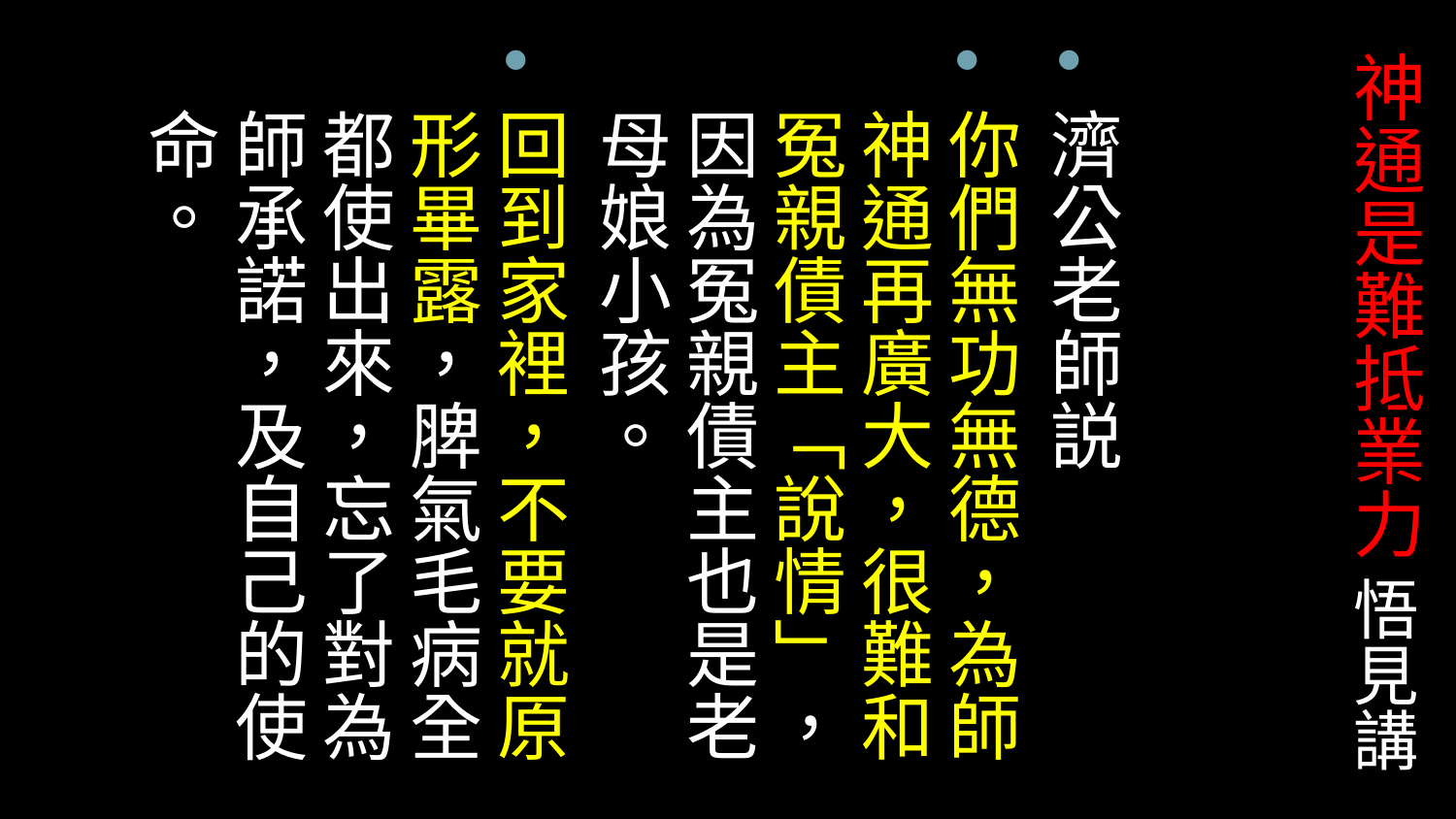

# 神通是難抵業力 悟見講
濟公老師説
你們無功無德，為師神通再廣大，很難和冤親債主「說情」，因為冤親債主也是老母娘小孩。
回到家裡，不要就原形畢露，脾氣毛病全都使出來，忘了對為師承諾，及自己的使命。